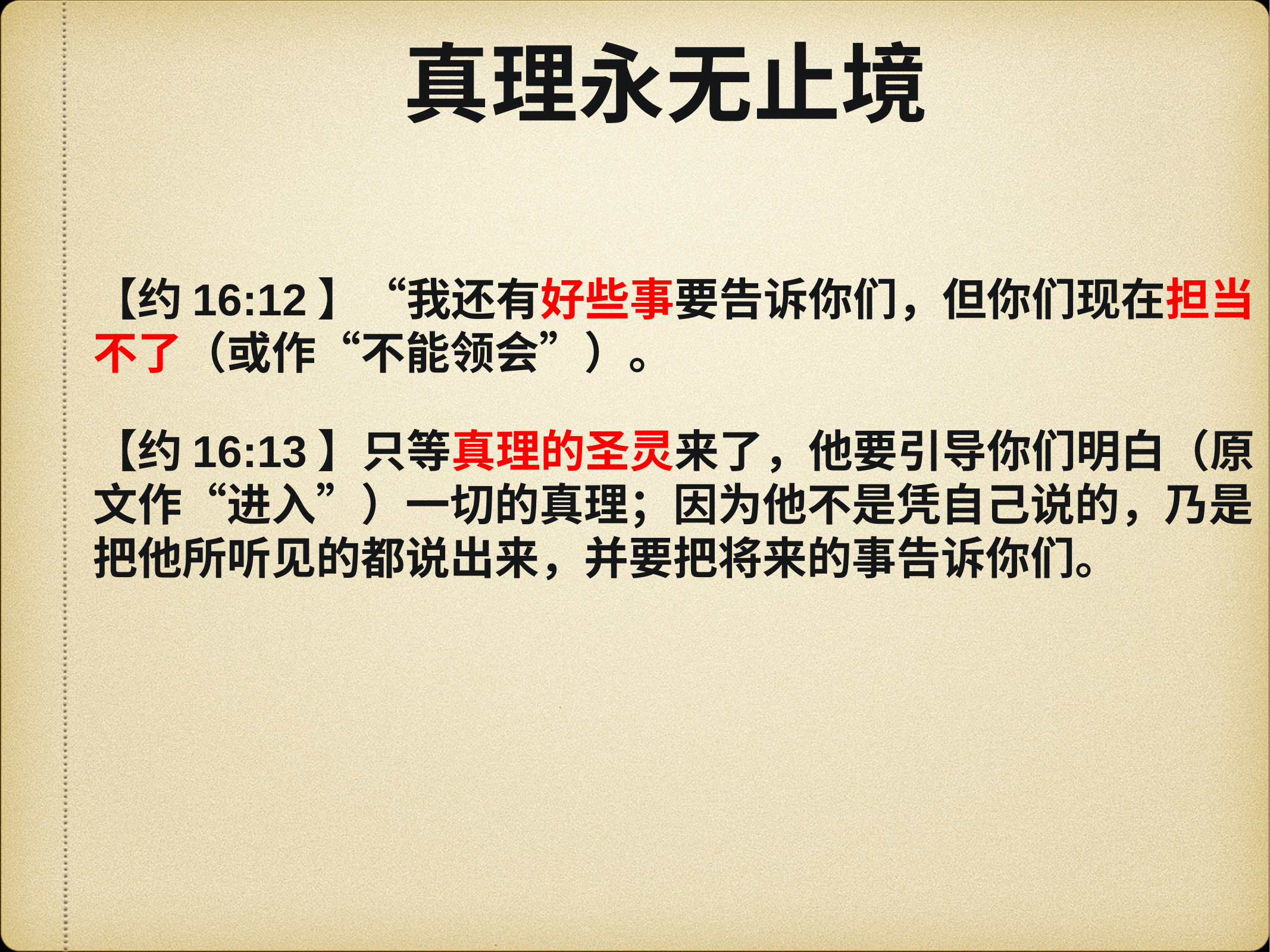

真理永无止境
【约16:12】“我还有好些事要告诉你们，但你们现在担当不了（或作“不能领会”）。
【约16:13】只等真理的圣灵来了，他要引导你们明白（原文作“进入”）一切的真理；因为他不是凭自己说的，乃是把他所听见的都说出来，并要把将来的事告诉你们。